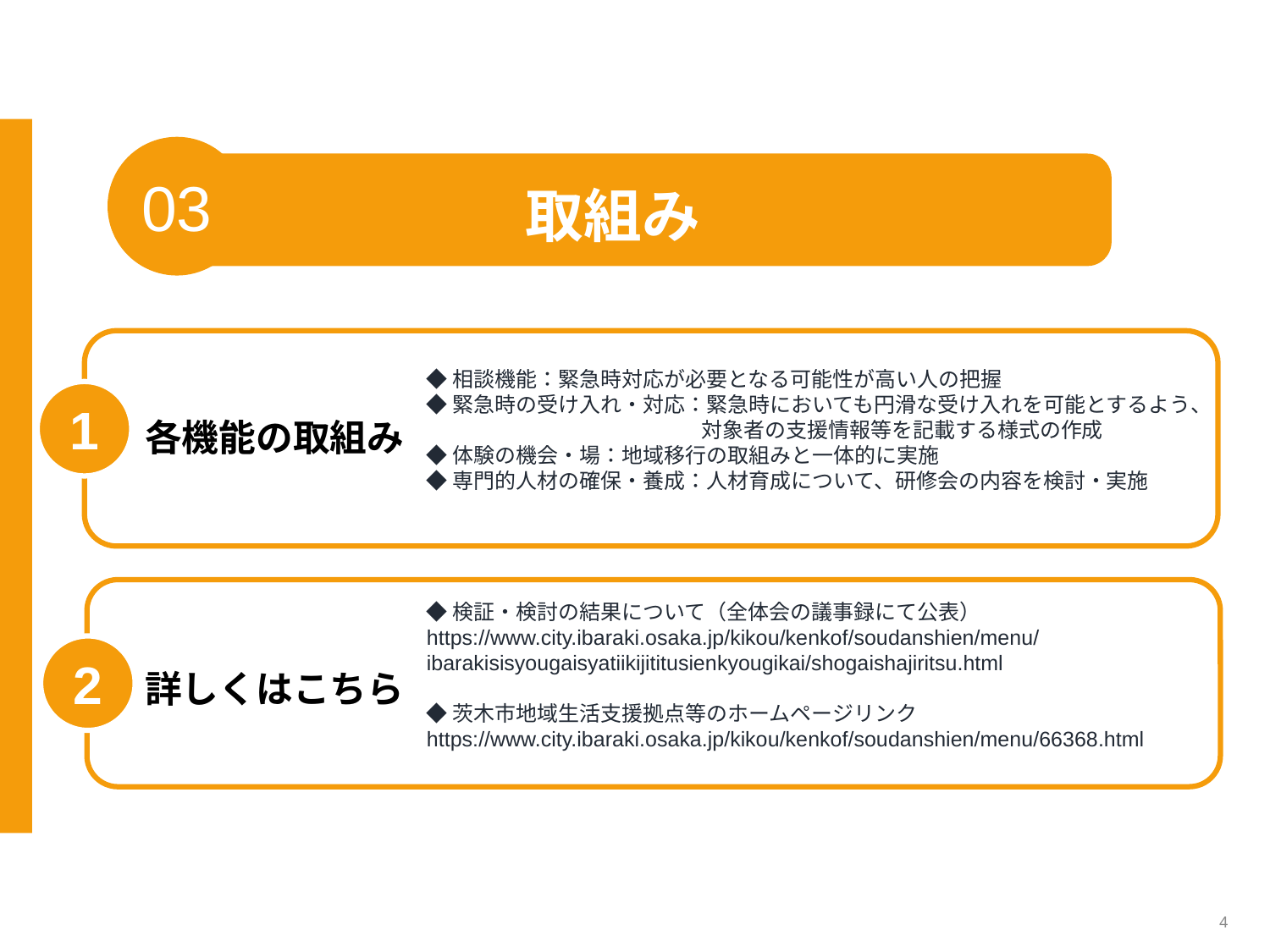

03

取組み

◆相談機能：緊急時対応が必要となる可能性が高い人の把握
◆緊急時の受け入れ・対応：緊急時においても円滑な受け入れを可能とするよう、
　　　　　　　　　　　　　対象者の支援情報等を記載する様式の作成
◆体験の機会・場：地域移行の取組みと一体的に実施
◆専門的人材の確保・養成：人材育成について、研修会の内容を検討・実施
1
各機能の取組み

◆検証・検討の結果について（全体会の議事録にて公表）
https://www.city.ibaraki.osaka.jp/kikou/kenkof/soudanshien/menu/ibarakisisyougaisyatiikijititusienkyougikai/shogaishajiritsu.html

◆茨木市地域生活支援拠点等のホームページリンク
https://www.city.ibaraki.osaka.jp/kikou/kenkof/soudanshien/menu/66368.html
2
詳しくはこちら
4